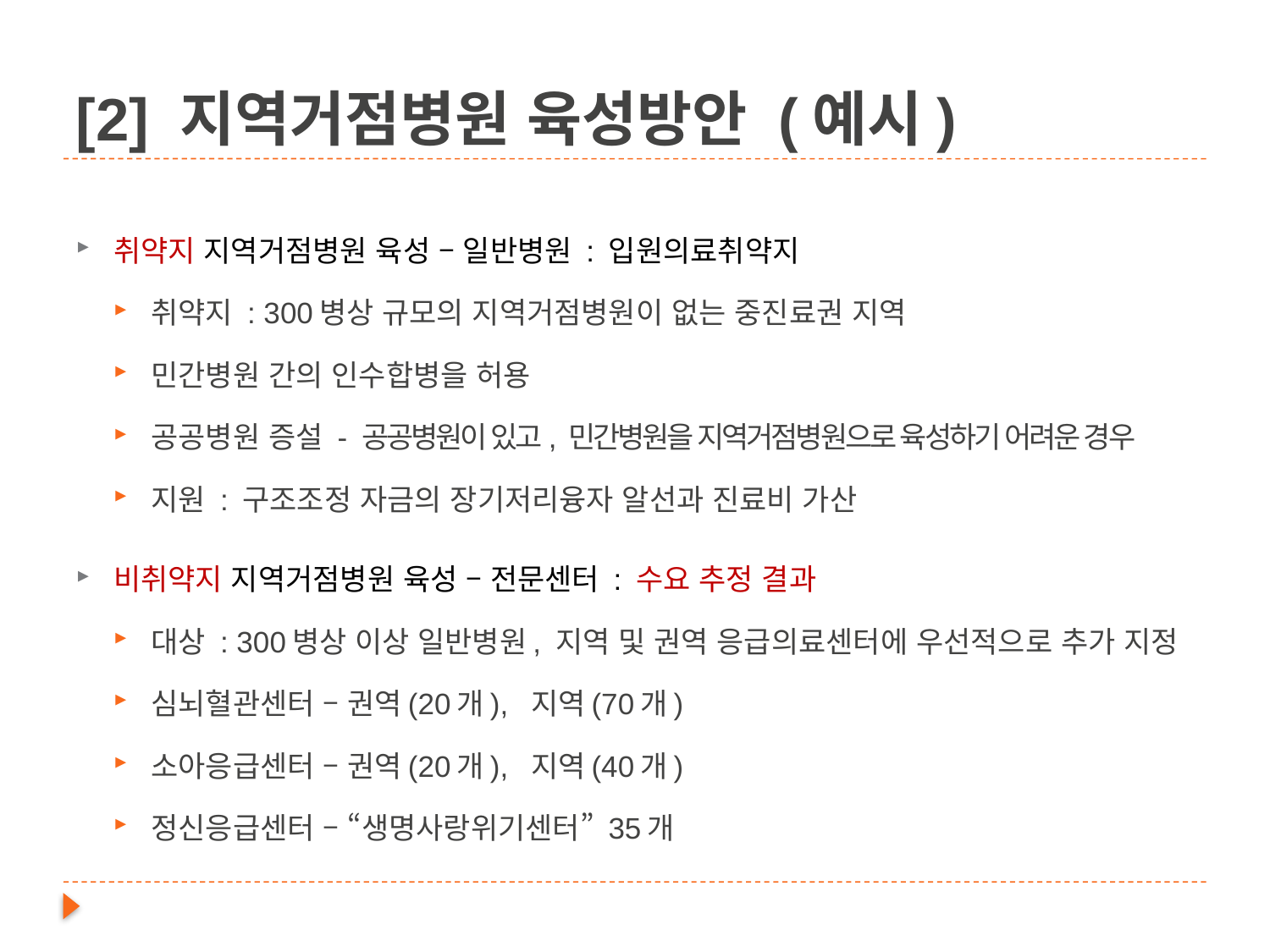

# [2] 지역거점병원 육성방안 (예시)
취약지 지역거점병원 육성 – 일반병원 : 입원의료취약지
취약지 : 300병상 규모의 지역거점병원이 없는 중진료권 지역
민간병원 간의 인수합병을 허용
공공병원 증설 - 공공병원이 있고, 민간병원을 지역거점병원으로 육성하기 어려운 경우
지원 : 구조조정 자금의 장기저리융자 알선과 진료비 가산
비취약지 지역거점병원 육성 – 전문센터 : 수요 추정 결과
대상 : 300병상 이상 일반병원, 지역 및 권역 응급의료센터에 우선적으로 추가 지정
심뇌혈관센터 – 권역(20개),  지역(70개)
소아응급센터 – 권역(20개),  지역(40개)
정신응급센터 – “생명사랑위기센터” 35개